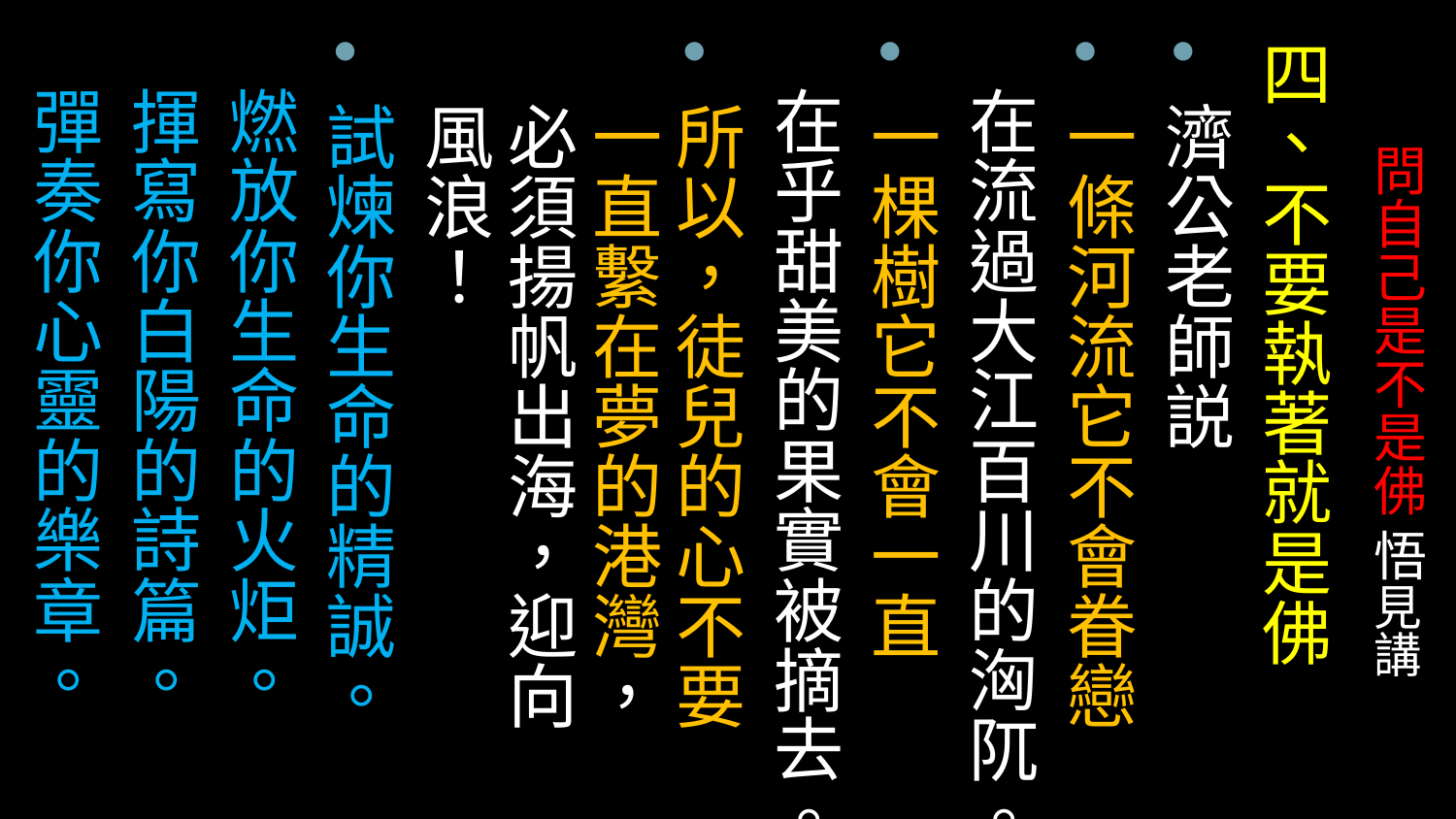

四、不要執著就是佛
濟公老師説
一條河流它不會眷戀
  在流過大江百川的洶阢。
一棵樹它不會一直
  在乎甜美的果實被摘去。
所以，徒兒的心不要一直繫在夢的港灣，必須揚帆出海，迎向風浪！
試煉你生命的精誠。
  燃放你生命的火炬。
  揮寫你白陽的詩篇。
  彈奏你心靈的樂章。
# 問自己是不是佛 悟見講